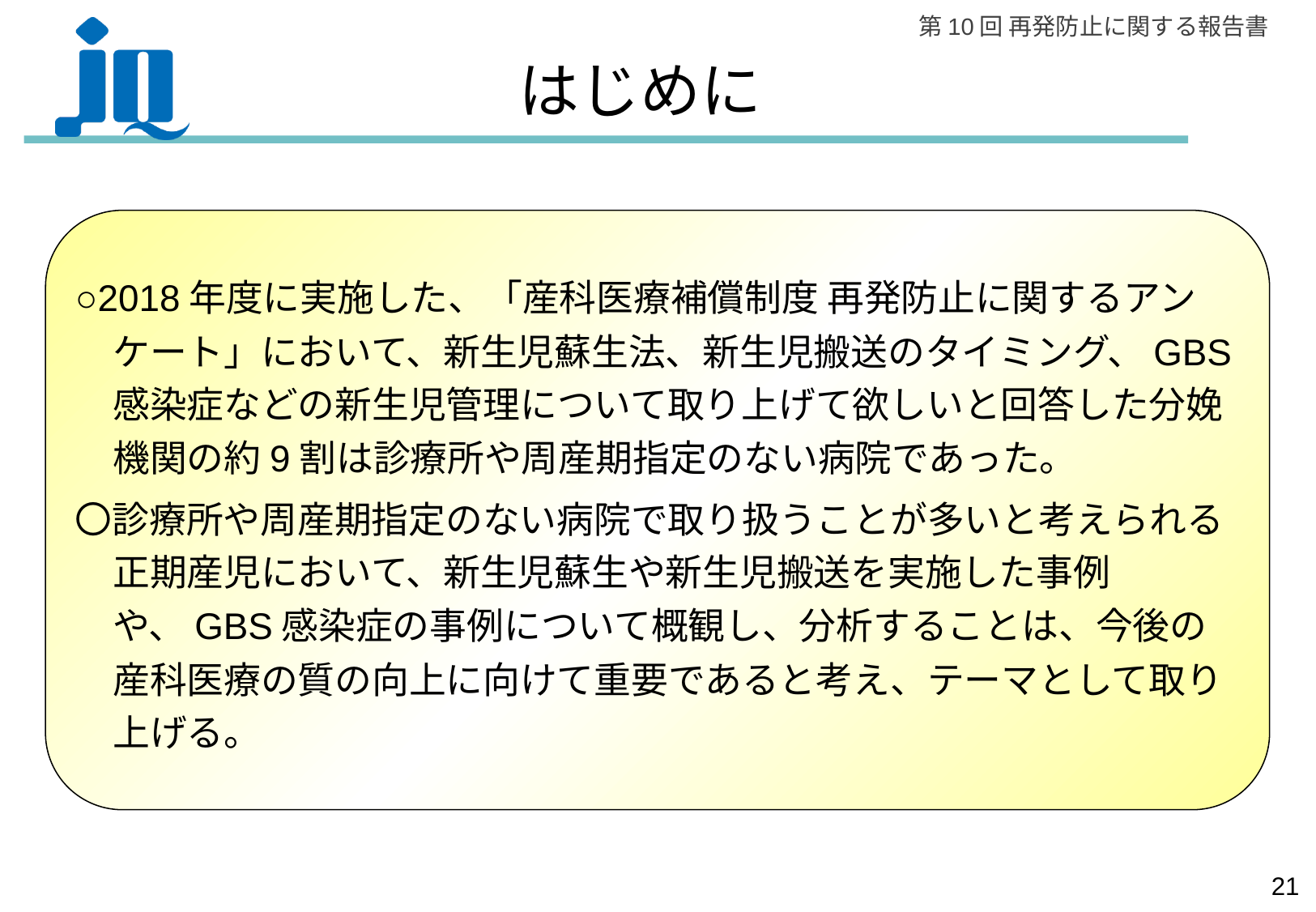

# はじめに
○2018年度に実施した、「産科医療補償制度 再発防止に関するアンケート」において、新生児蘇生法、新生児搬送のタイミング、GBS感染症などの新生児管理について取り上げて欲しいと回答した分娩機関の約9割は診療所や周産期指定のない病院であった。
〇診療所や周産期指定のない病院で取り扱うことが多いと考えられる正期産児において、新生児蘇生や新生児搬送を実施した事例や、GBS感染症の事例について概観し、分析することは、今後の産科医療の質の向上に向けて重要であると考え、テーマとして取り上げる。
21